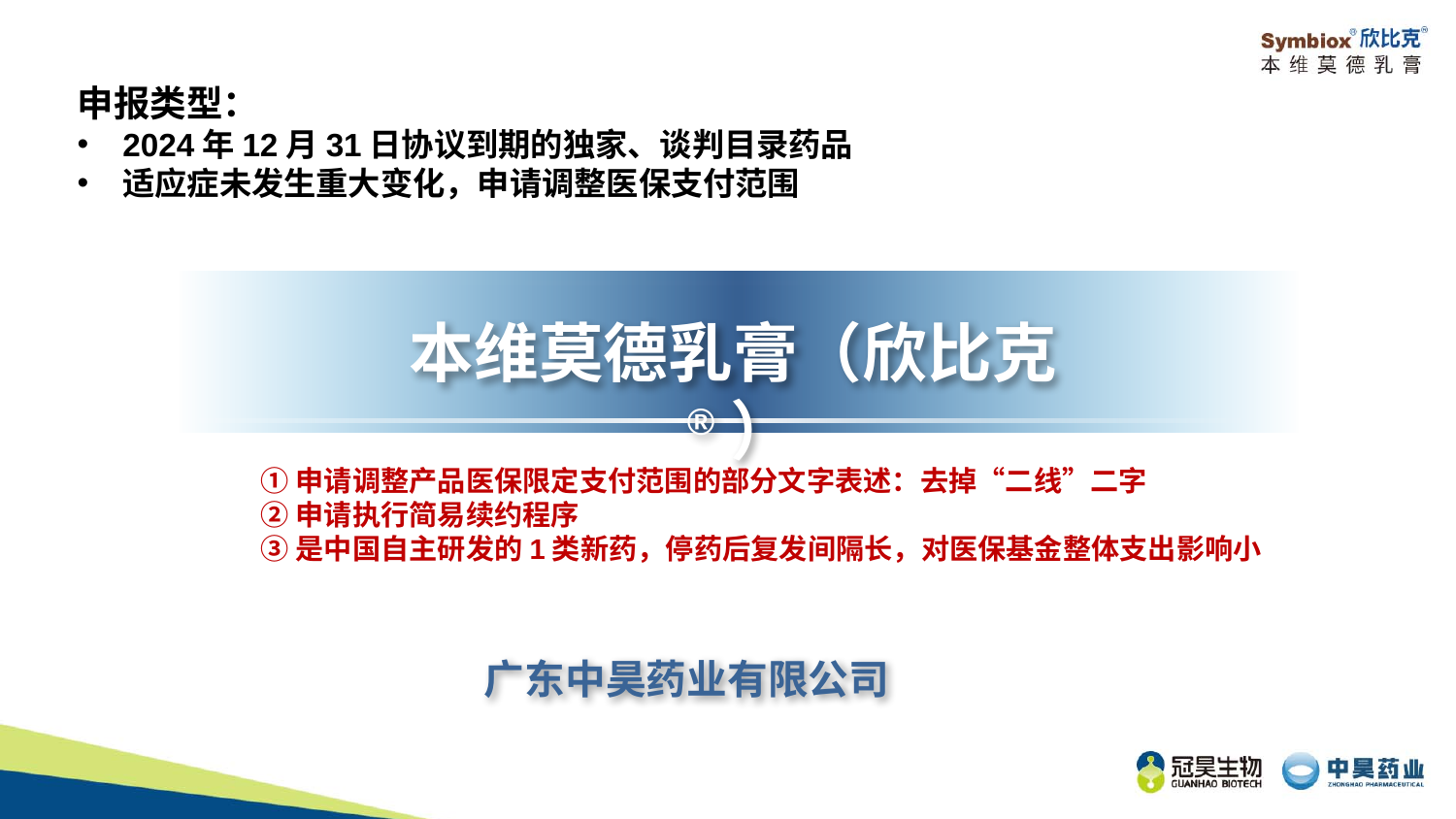

申报类型：
2024年12月31日协议到期的独家、谈判目录药品
适应症未发生重大变化，申请调整医保支付范围

本维莫德乳膏（欣比克®）
①申请调整产品医保限定支付范围的部分文字表述：去掉“二线”二字
②申请执行简易续约程序
③是中国自主研发的1类新药，停药后复发间隔长，对医保基金整体支出影响小
广东中昊药业有限公司